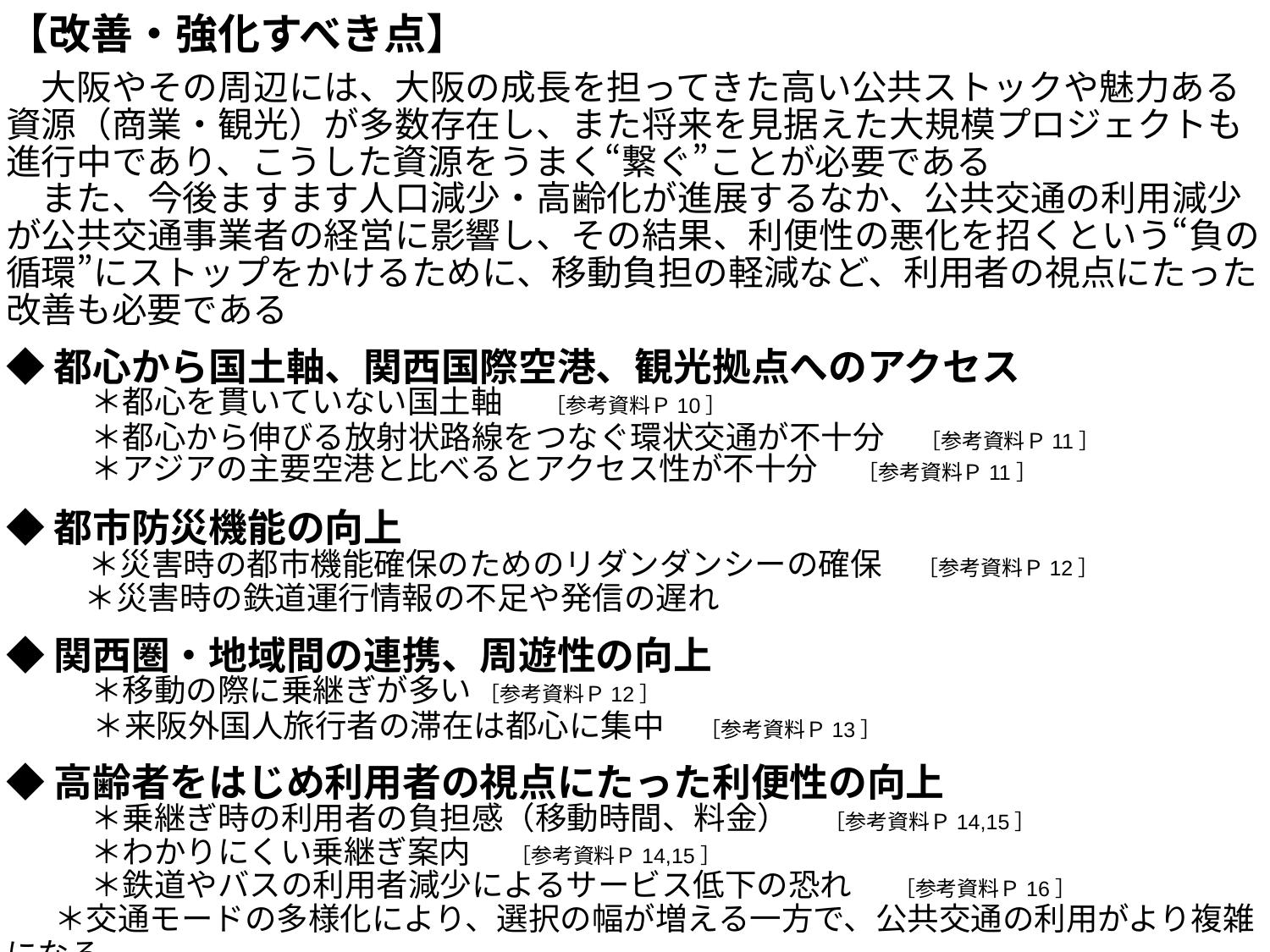

【改善・強化すべき点】

　大阪やその周辺には、大阪の成長を担ってきた高い公共ストックや魅力ある資源（商業・観光）が多数存在し、また将来を見据えた大規模プロジェクトも進行中であり、こうした資源をうまく“繋ぐ”ことが必要である
　また、今後ますます人口減少・高齢化が進展するなか、公共交通の利用減少が公共交通事業者の経営に影響し、その結果、利便性の悪化を招くという“負の循環”にストップをかけるために、移動負担の軽減など、利用者の視点にたった改善も必要である

◆都心から国土軸、関西国際空港、観光拠点へのアクセス
　　＊都心を貫いていない国土軸　［参考資料Ｐ10］
　　　　＊都心から伸びる放射状路線をつなぐ環状交通が不十分　［参考資料Ｐ11］
　　＊アジアの主要空港と比べるとアクセス性が不十分　［参考資料Ｐ11］

◆都市防災機能の向上
　　　　 ＊災害時の都市機能確保のためのリダンダンシーの確保　［参考資料Ｐ12］
　　 ＊災害時の鉄道運行情報の不足や発信の遅れ

◆関西圏・地域間の連携、周遊性の向上
　　＊移動の際に乗継ぎが多い ［参考資料Ｐ12］
 　　＊来阪外国人旅行者の滞在は都心に集中　［参考資料Ｐ13］

◆高齢者をはじめ利用者の視点にたった利便性の向上
　　＊乗継ぎ時の利用者の負担感（移動時間、料金）　［参考資料Ｐ14,15］
　　＊わかりにくい乗継ぎ案内　［参考資料Ｐ14,15］
　　＊鉄道やバスの利用者減少によるサービス低下の恐れ　［参考資料Ｐ16］
    ＊交通モードの多様化により、選択の幅が増える一方で、公共交通の利用がより複雑になる
　　　　 おそれ
7